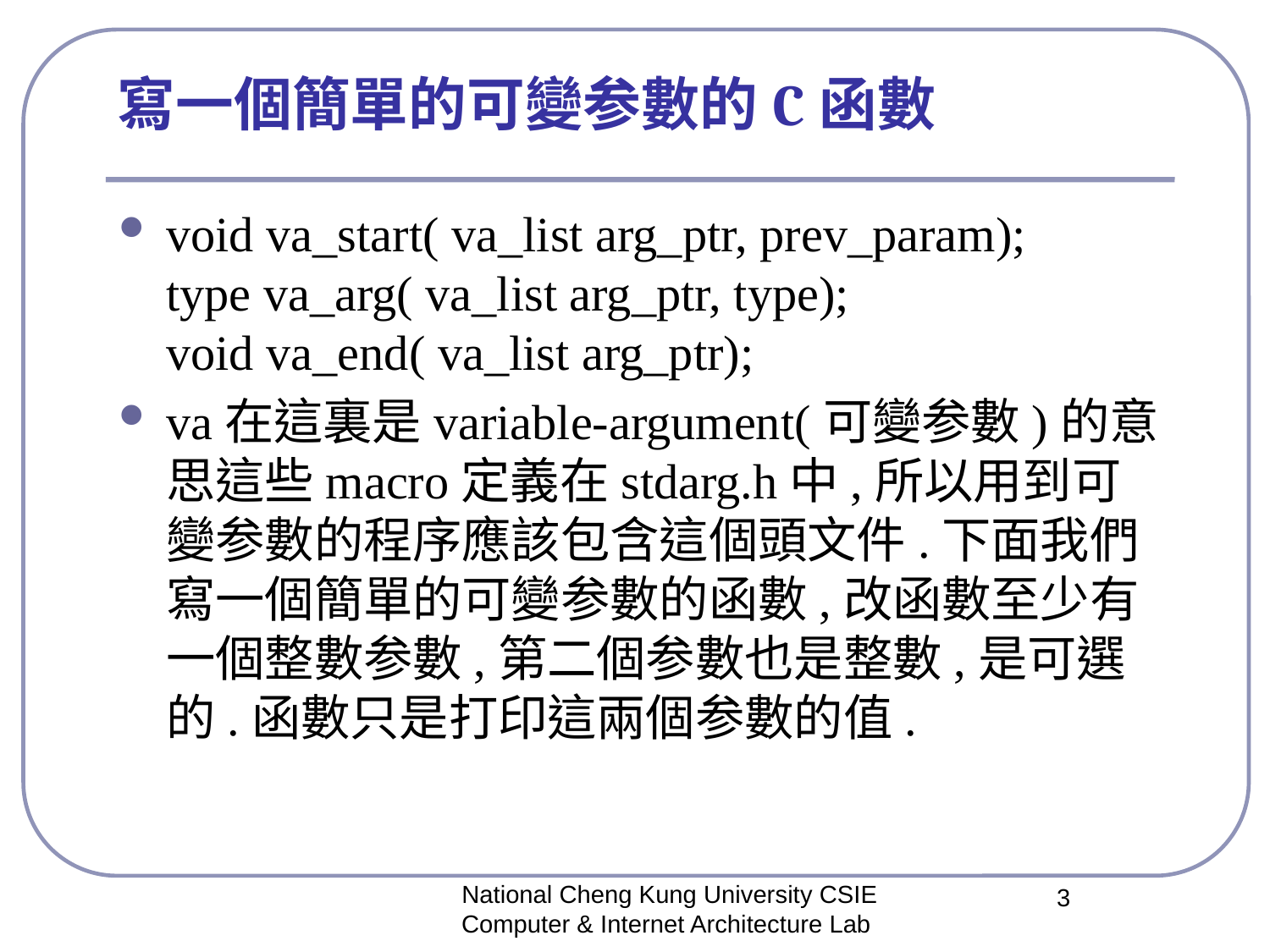

# 寫一個簡單的可變参數的C函數
void va_start( va_list arg_ptr, prev_param); 
type va_arg( va_list arg_ptr, type); 
void va_end( va_list arg_ptr);
va在這裏是variable-argument(可變参數)的意思這些macro定義在stdarg.h中,所以用到可變参數的程序應該包含這個頭文件.下面我們寫一個簡單的可變参數的函數,改函數至少有一個整數参數,第二個参數也是整數,是可選的.函數只是打印這兩個参數的值.
National Cheng Kung University CSIE Computer & Internet Architecture Lab
3